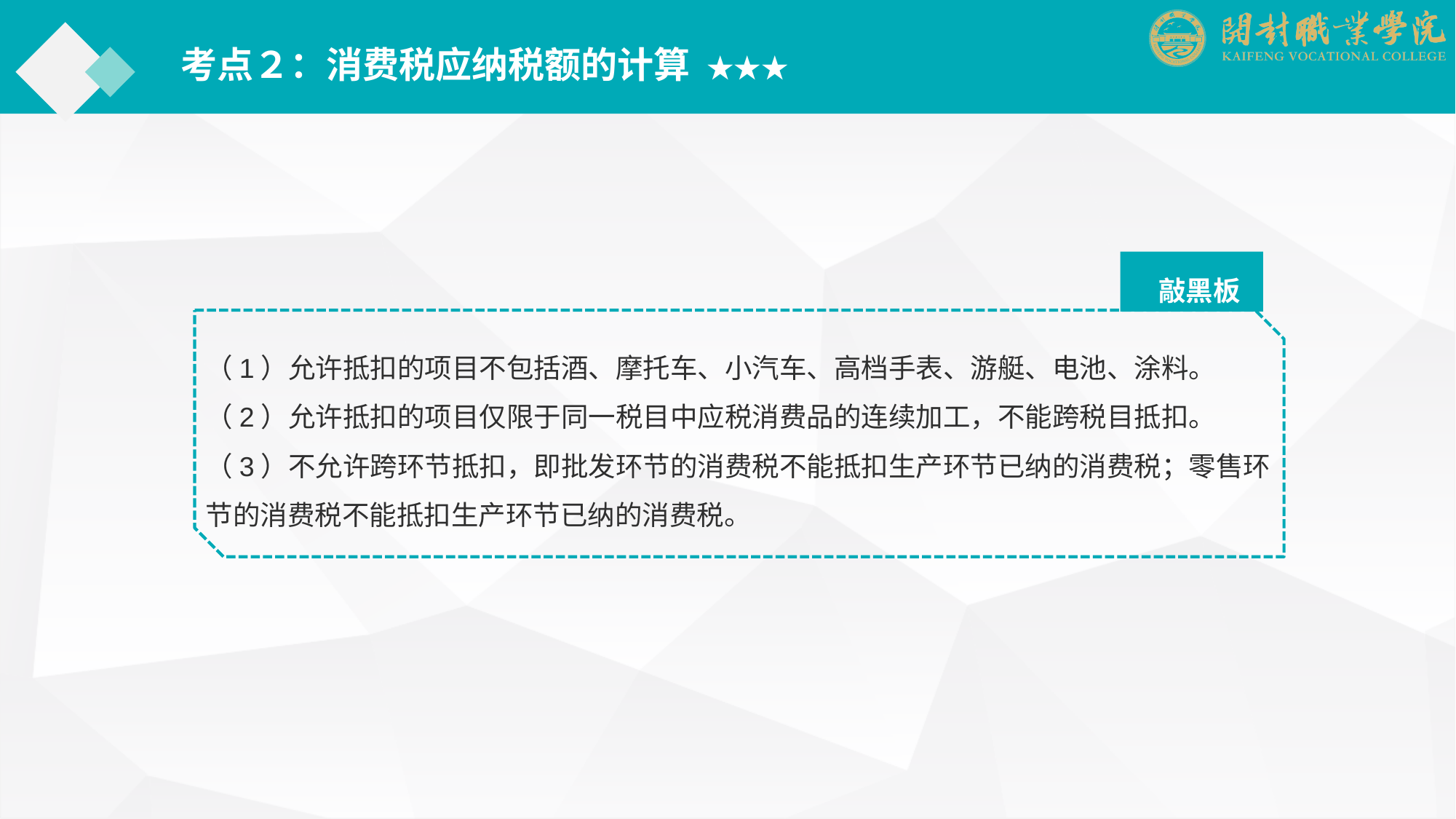

考点２：消费税应纳税额的计算  ★★★
　敲黑板

（1）允许抵扣的项目不包括酒、摩托车、小汽车、高档手表、游艇、电池、涂料。
（2）允许抵扣的项目仅限于同一税目中应税消费品的连续加工，不能跨税目抵扣。
（3）不允许跨环节抵扣，即批发环节的消费税不能抵扣生产环节已纳的消费税；零售环节的消费税不能抵扣生产环节已纳的消费税。